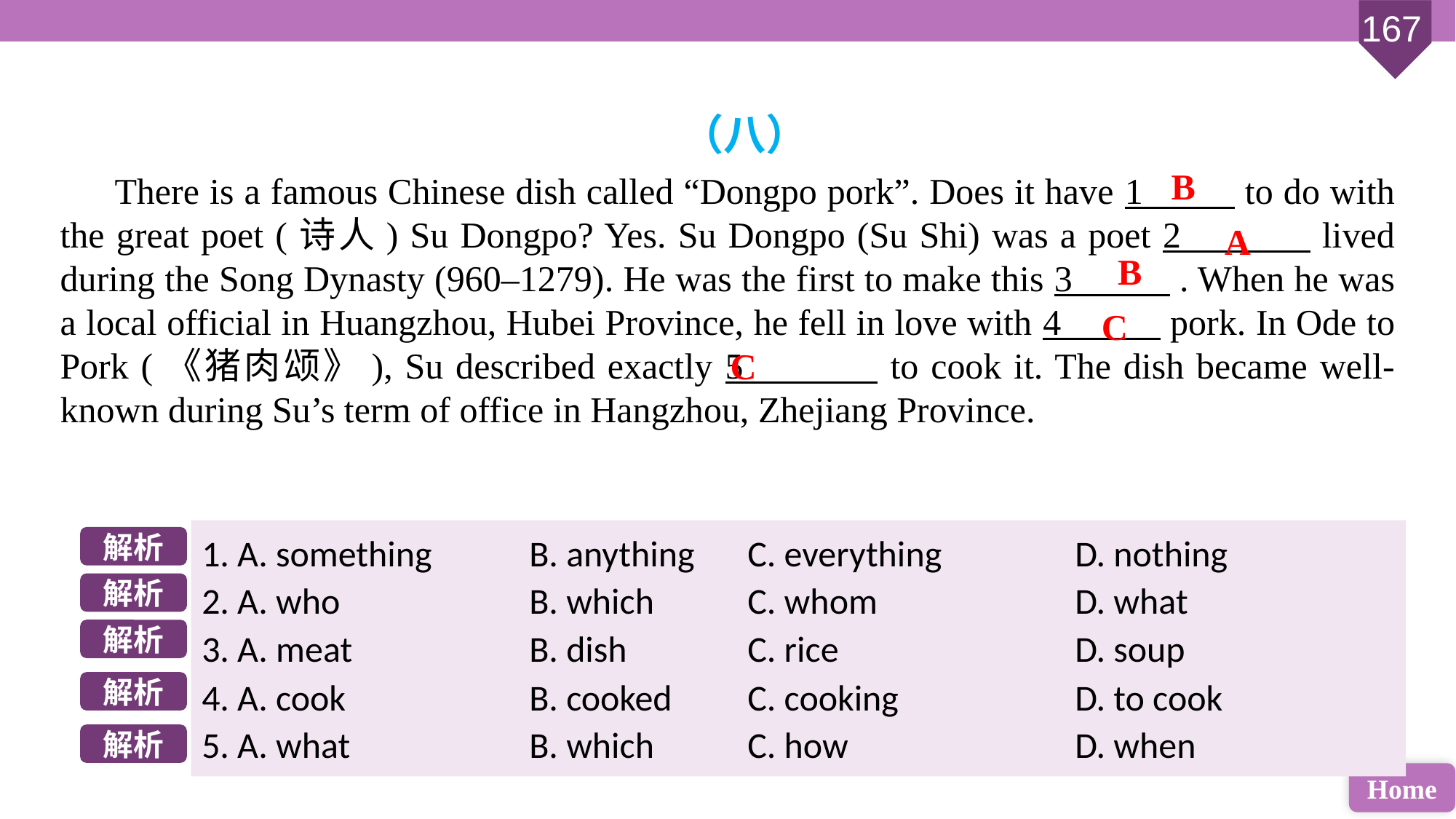

（八）
There is a famous Chinese dish called “Dongpo pork”. Does it have 1          to do with the great poet (诗人) Su Dongpo? Yes. Su Dongpo (Su Shi) was a poet 2            lived during the Song Dynasty (960–1279). He was the first to make this 3           . When he was a local official in Huangzhou, Hubei Province, he fell in love with 4           pork. In Ode to Pork (《猪肉颂》), Su described exactly 5            to cook it. The dish became well-known during Su’s term of office in Hangzhou, Zhejiang Province.
B
A
B
C
C
1. A. something 	B. anything 	C. everything 		D. nothing
2. A. who 		B. which 	C. whom 		D. what
3. A. meat 		B. dish 		C. rice 			D. soup
4. A. cook 		B. cooked 	C. cooking 		D. to cook
5. A. what 		B. which 	C. how 		D. when
解析
解析
解析
解析
解析